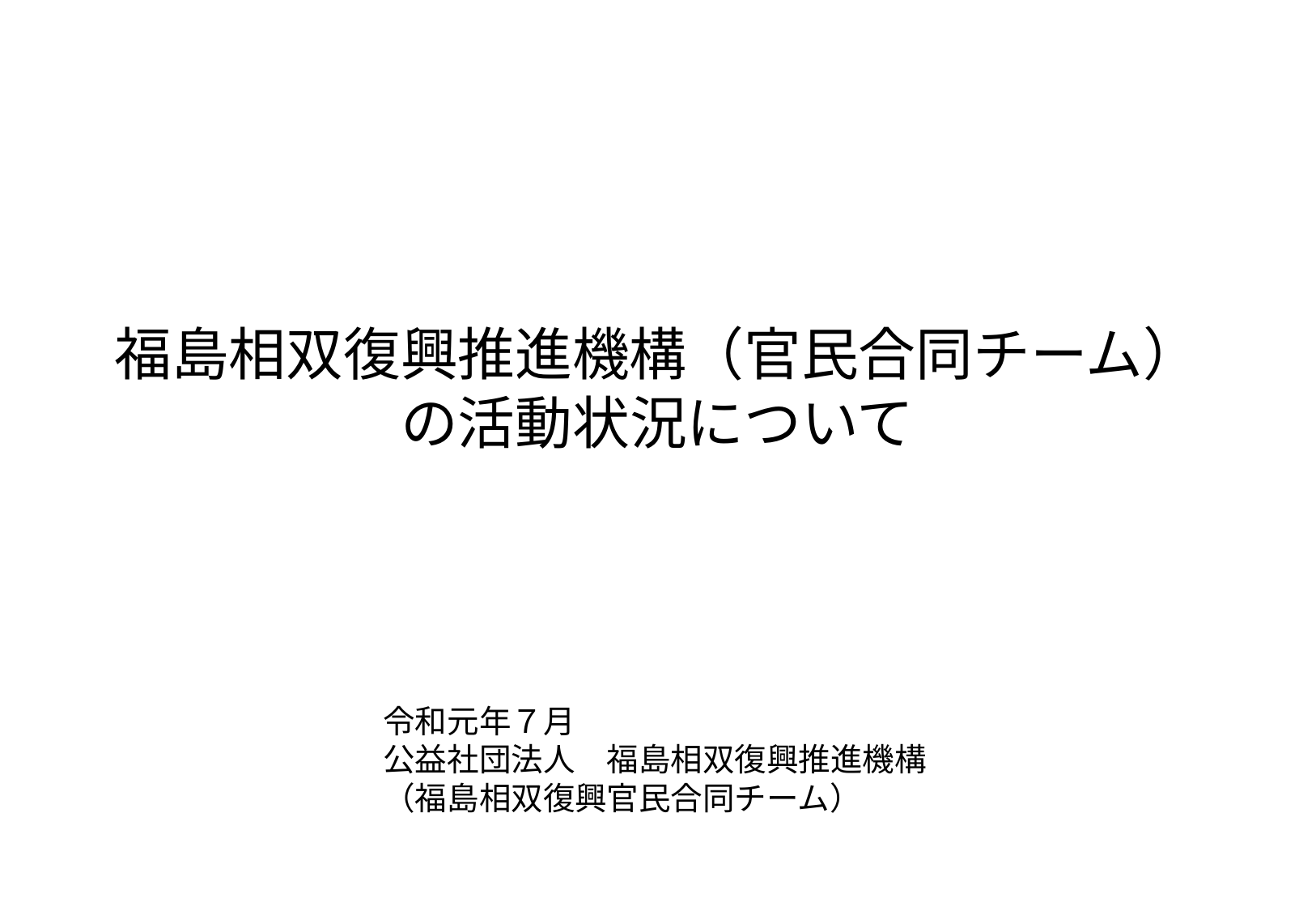

福島相双復興推進機構（官民合同チーム）
の活動状況について
令和元年７月
公益社団法人　福島相双復興推進機構
（福島相双復興官民合同チーム）